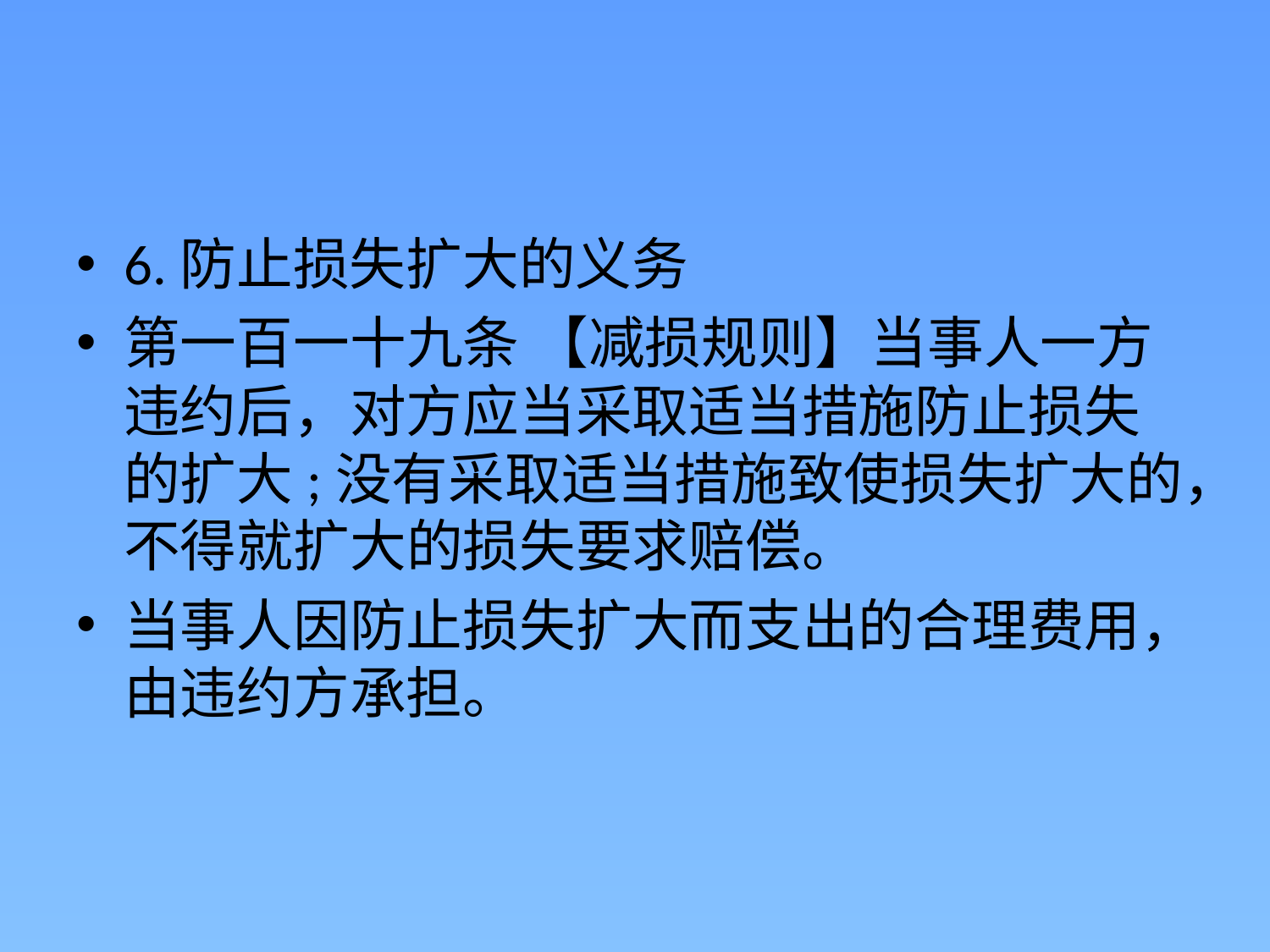

#
6.防止损失扩大的义务
第一百一十九条 【减损规则】当事人一方违约后，对方应当采取适当措施防止损失的扩大;没有采取适当措施致使损失扩大的，不得就扩大的损失要求赔偿。
当事人因防止损失扩大而支出的合理费用，由违约方承担。